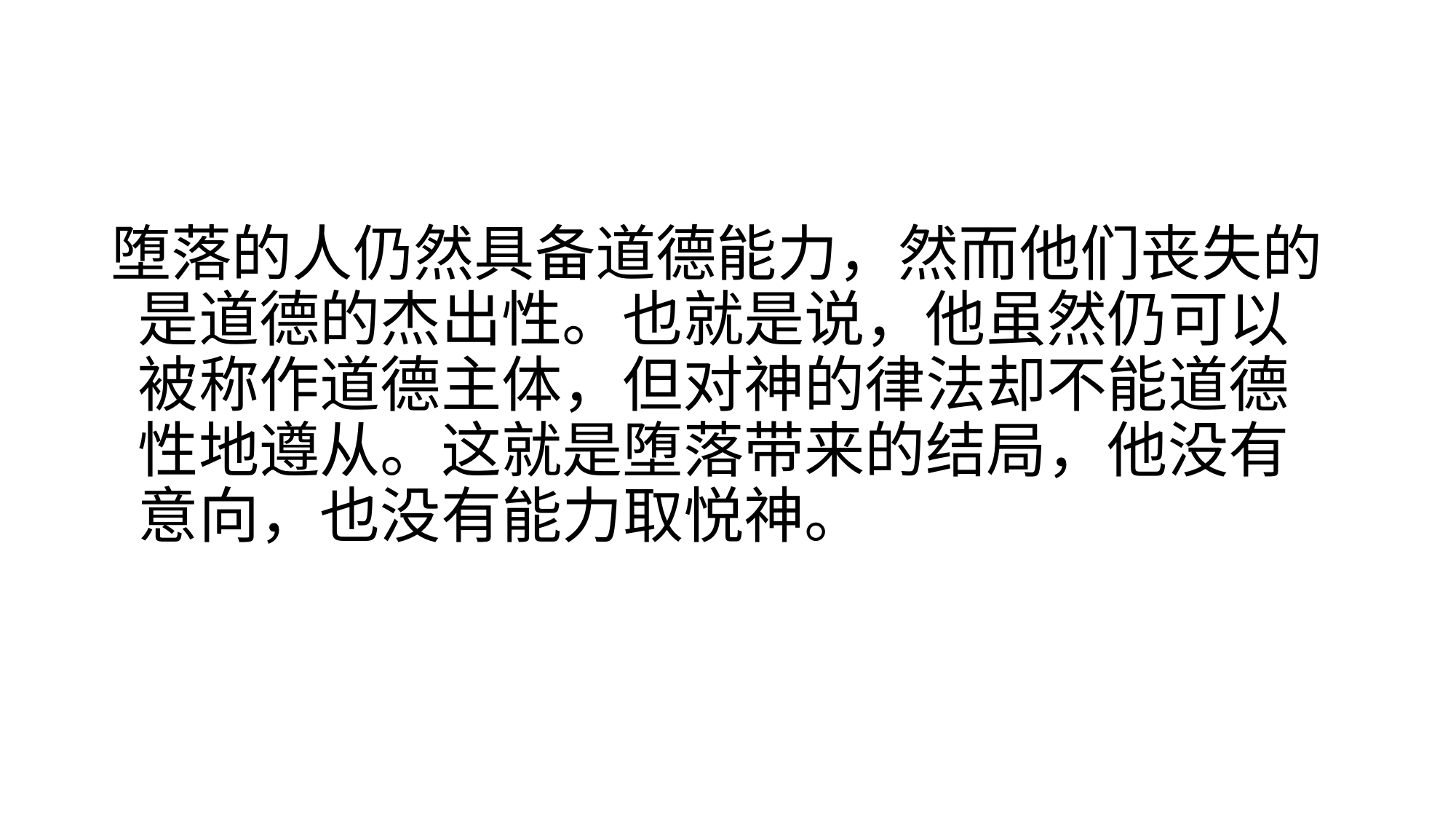

#
堕落的人仍然具备道德能力，然而他们丧失的是道德的杰出性。也就是说，他虽然仍可以被称作道德主体，但对神的律法却不能道德性地遵从。这就是堕落带来的结局，他没有意向，也没有能力取悦神。